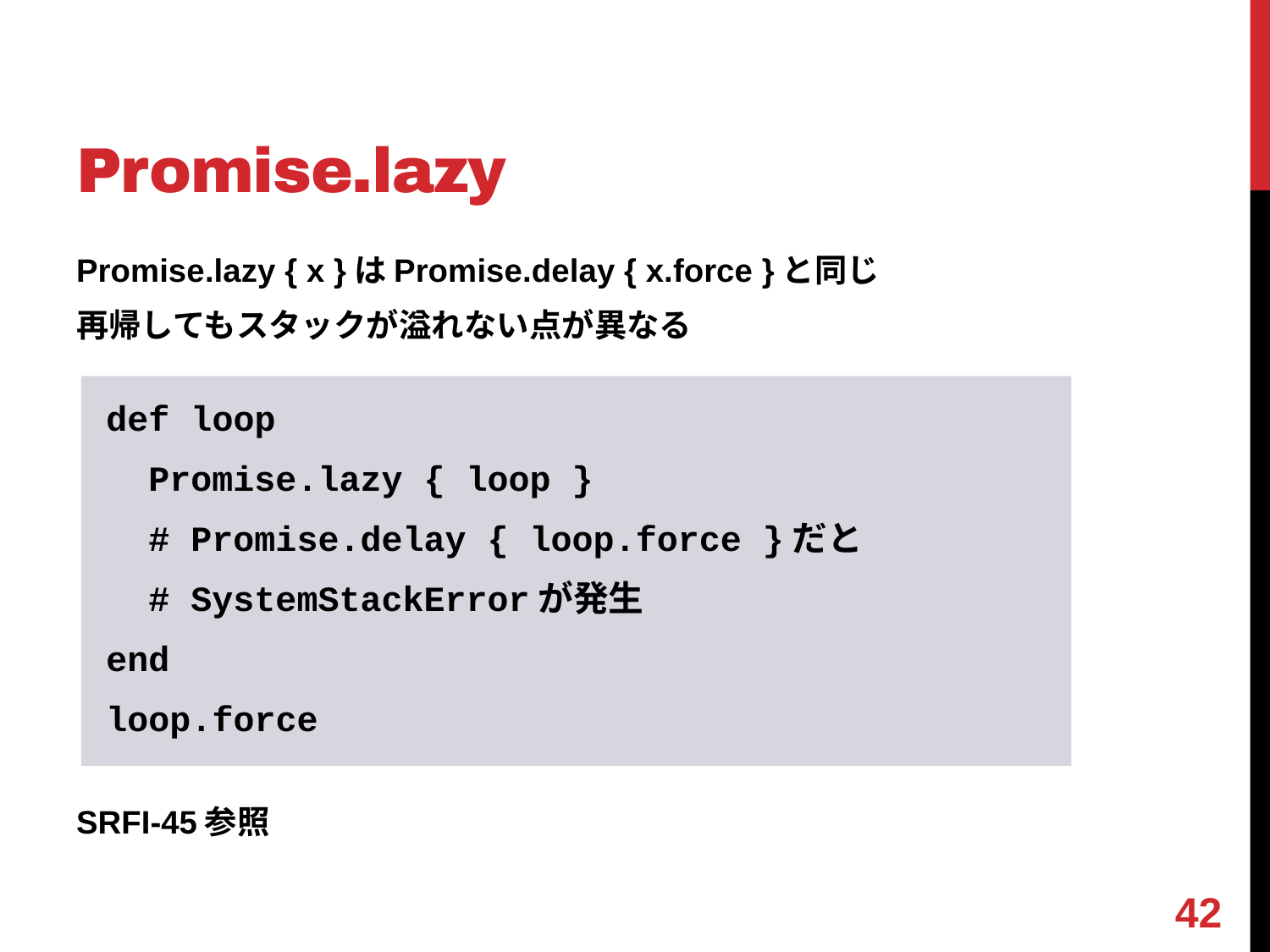

# Promise.lazy
Promise.lazy { x }はPromise.delay { x.force }と同じ
再帰してもスタックが溢れない点が異なる

SRFI-45参照
def loop
  Promise.lazy { loop }
  # Promise.delay { loop.force }だと
  # SystemStackErrorが発生
end
loop.force

42